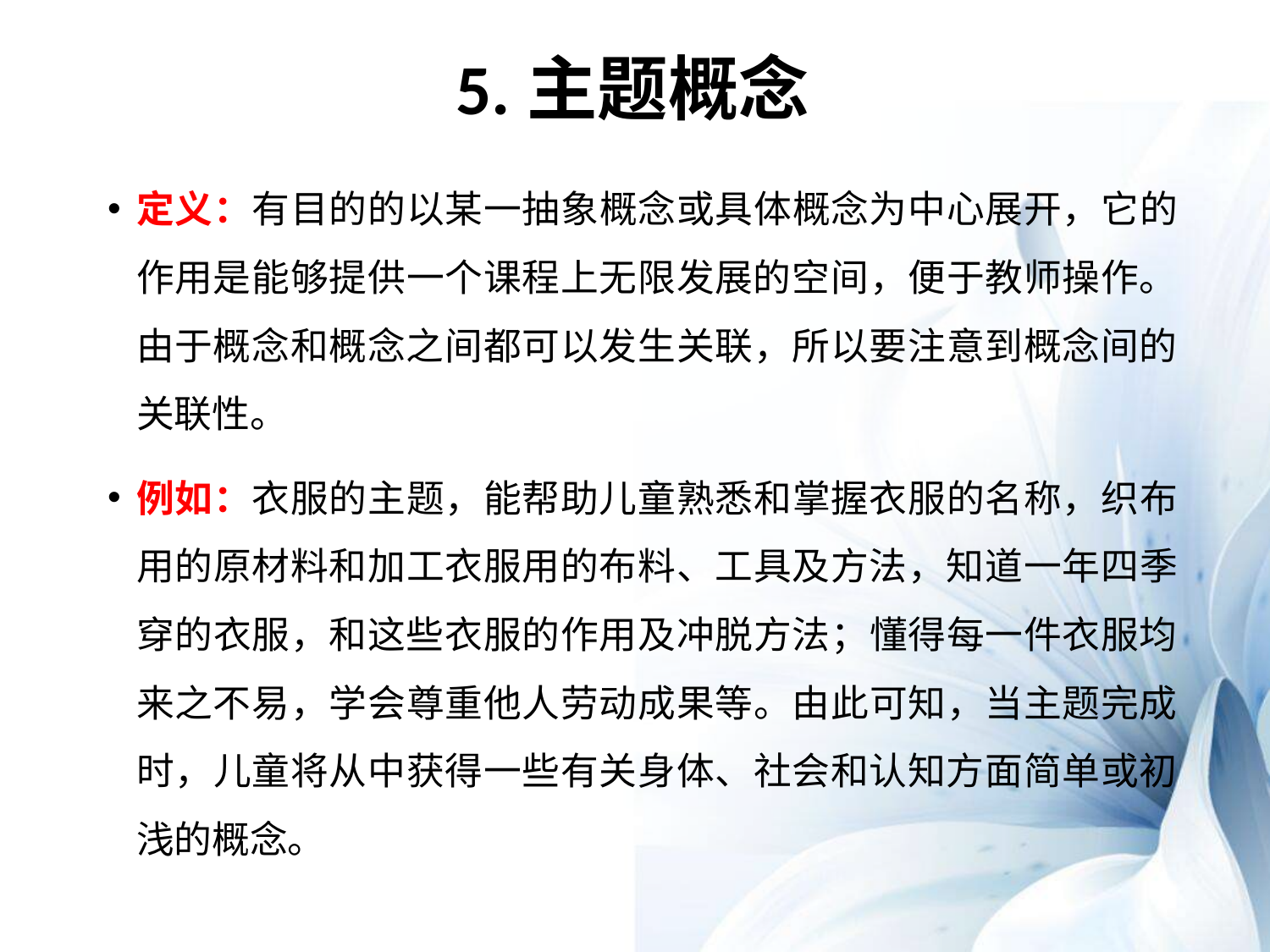

# 5.主题概念
定义：有目的的以某一抽象概念或具体概念为中心展开，它的作用是能够提供一个课程上无限发展的空间，便于教师操作。由于概念和概念之间都可以发生关联，所以要注意到概念间的关联性。
例如：衣服的主题，能帮助儿童熟悉和掌握衣服的名称，织布用的原材料和加工衣服用的布料、工具及方法，知道一年四季穿的衣服，和这些衣服的作用及冲脱方法；懂得每一件衣服均来之不易，学会尊重他人劳动成果等。由此可知，当主题完成时，儿童将从中获得一些有关身体、社会和认知方面简单或初浅的概念。